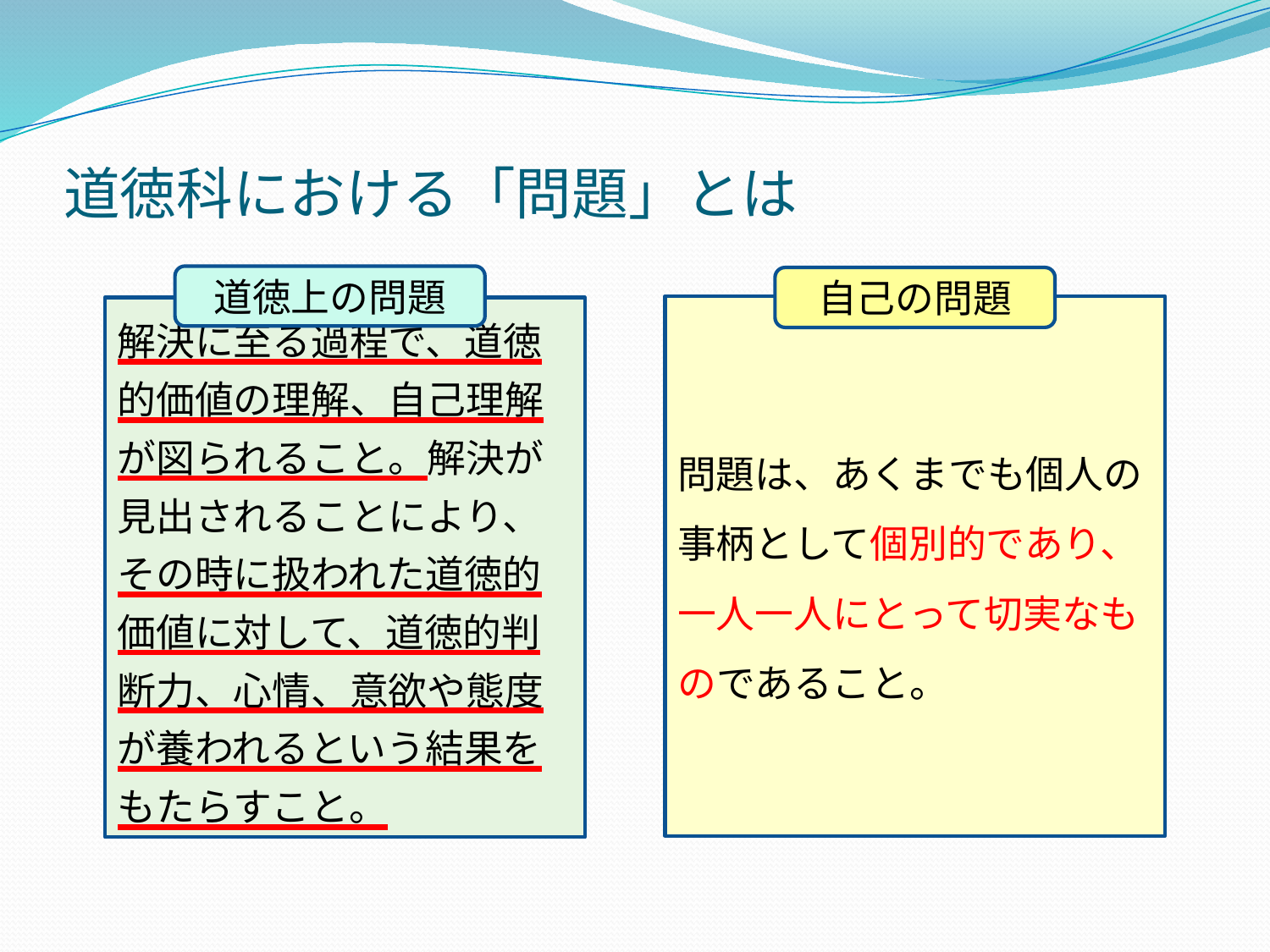

# 道徳科における「問題」とは
道徳上の問題
自己の問題

問題は、あくまでも個人の
事柄として個別的であり、
一人一人にとって切実なものであること。
解決に至る過程で、道徳的価値の理解、自己理解が図られること。解決が見出されることにより、その時に扱われた道徳的価値に対して、道徳的判断力、心情、意欲や態度が養われるという結果をもたらすこと。